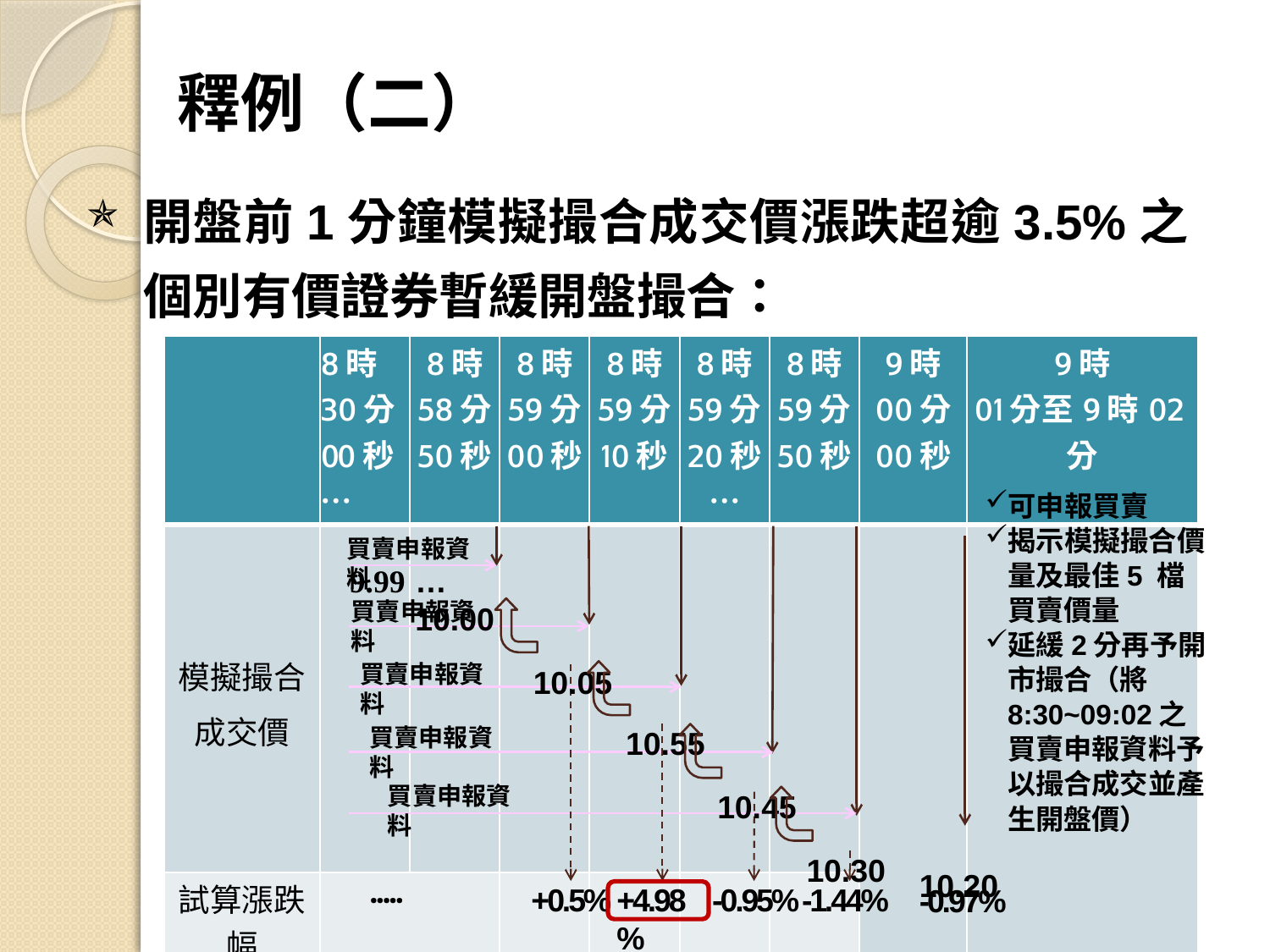

# 釋例（二）
開盤前1分鐘模擬撮合成交價漲跌超逾3.5%之個別有價證券暫緩開盤撮合：
|  | 8時 30分 00秒 … | 8時 58分 50秒 | 8時 59分 00秒 | 8時 59分 10秒 | 8時 59分 20秒… | 8時 59分 50秒 | 9時 00分 00秒 | 9時 01分至9時02分 |
| --- | --- | --- | --- | --- | --- | --- | --- | --- |
| 模擬撮合 成交價 |  |  |  |  |  |  |  |  |
| 試算漲跌幅 |  |  |  |  |  |  |  |  |
可申報買賣
揭示模擬撮合價量及最佳5 檔買賣價量
延緩2分再予開市撮合（將8:30~09:02之買賣申報資料予以撮合成交並產生開盤價）
買賣申報資料
…  10.00
9.99
買賣申報資料

  10.05
買賣申報資料

  10.55
買賣申報資料

  10.45
買賣申報資料

  10.30
  10.20
‧‧‧‧‧
+0.5%
+4.98%
-0.95%
-1.44%
-0.97%

10